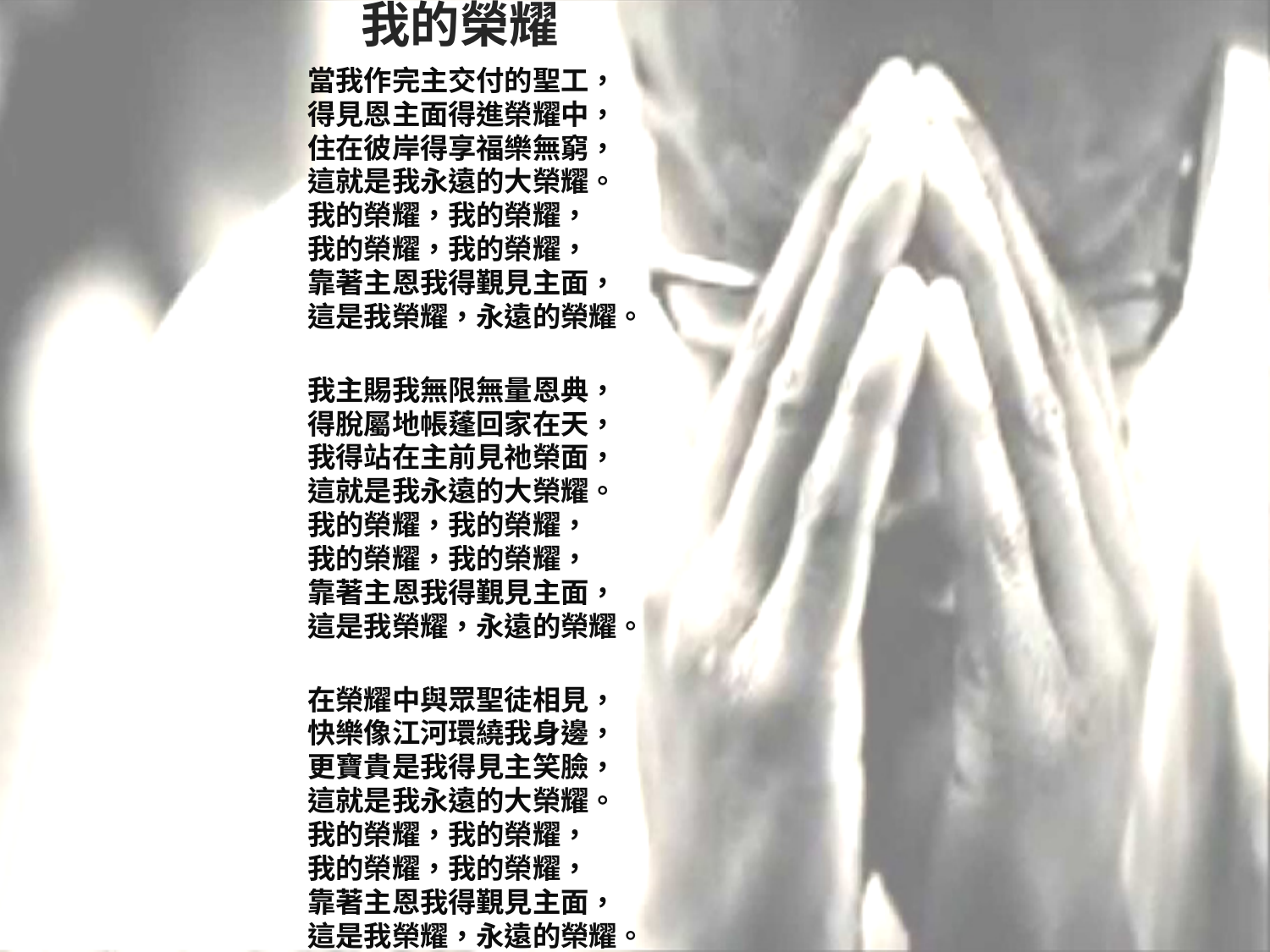

# 我的榮耀
當我作完主交付的聖工，
得見恩主面得進榮耀中，
住在彼岸得享福樂無窮，
這就是我永遠的大榮耀。
我的榮耀，我的榮耀，
我的榮耀，我的榮耀，
靠著主恩我得覲見主面，
這是我榮耀，永遠的榮耀。
我主賜我無限無量恩典，
得脫屬地帳蓬回家在天，
我得站在主前見祂榮面，
這就是我永遠的大榮耀。
我的榮耀，我的榮耀，
我的榮耀，我的榮耀，
靠著主恩我得覲見主面，
這是我榮耀，永遠的榮耀。
在榮耀中與眾聖徒相見，
快樂像江河環繞我身邊，
更寶貴是我得見主笑臉，
這就是我永遠的大榮耀。
我的榮耀，我的榮耀，
我的榮耀，我的榮耀，
靠著主恩我得覲見主面，
這是我榮耀，永遠的榮耀。